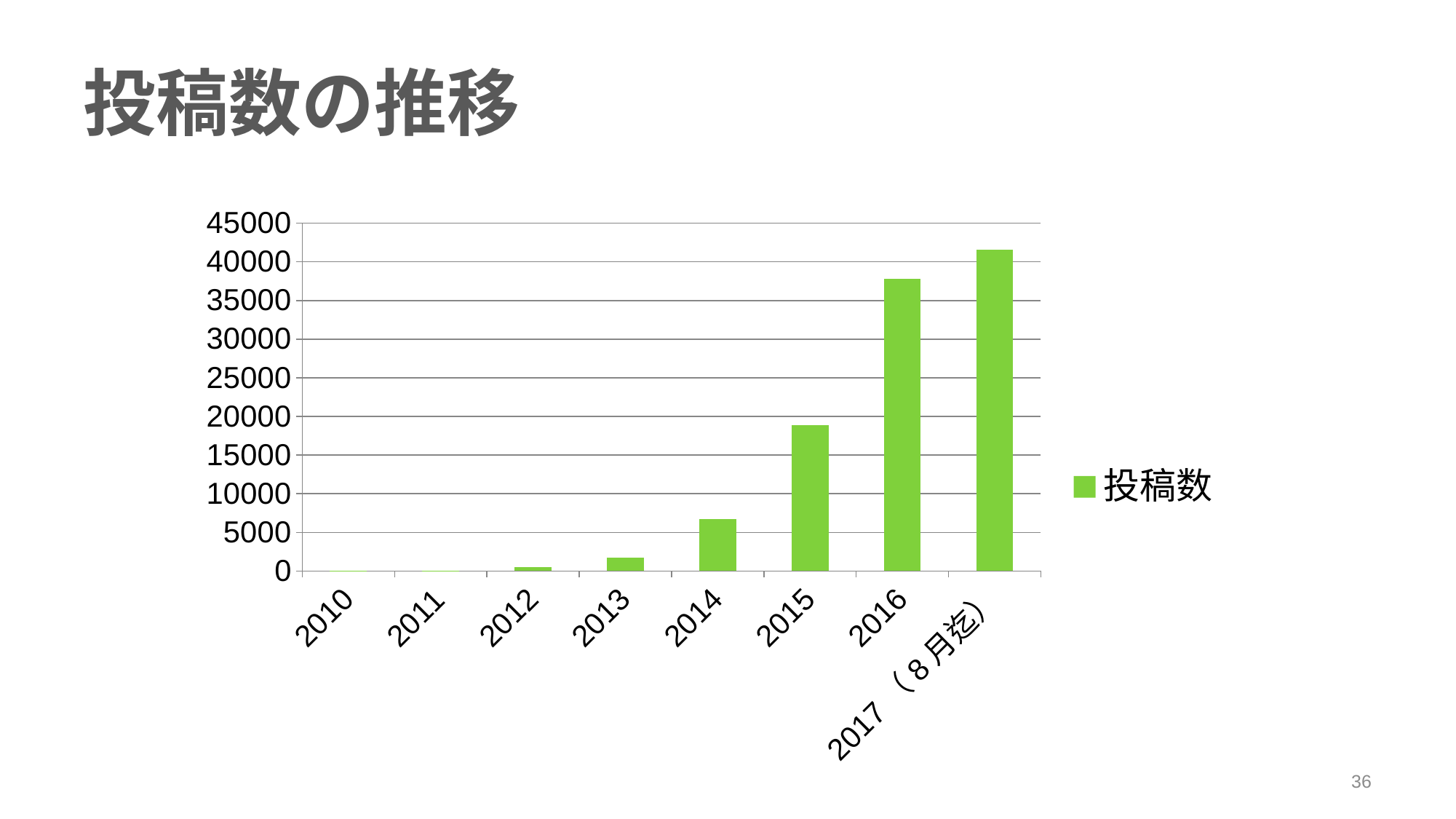

# 投稿数の推移

### Chart

| Category | 投稿数 |
|---|---|
| 2010 | 2.0 |
| 2011 | 29.0 |
| 2012 | 523.0 |
| 2013 | 1736.0 |
| 2014 | 6687.0 |
| 2015 | 18919.0 |
| 2016 | 37852.0 |
| 2017（8月迄） | 41619.0 |
36